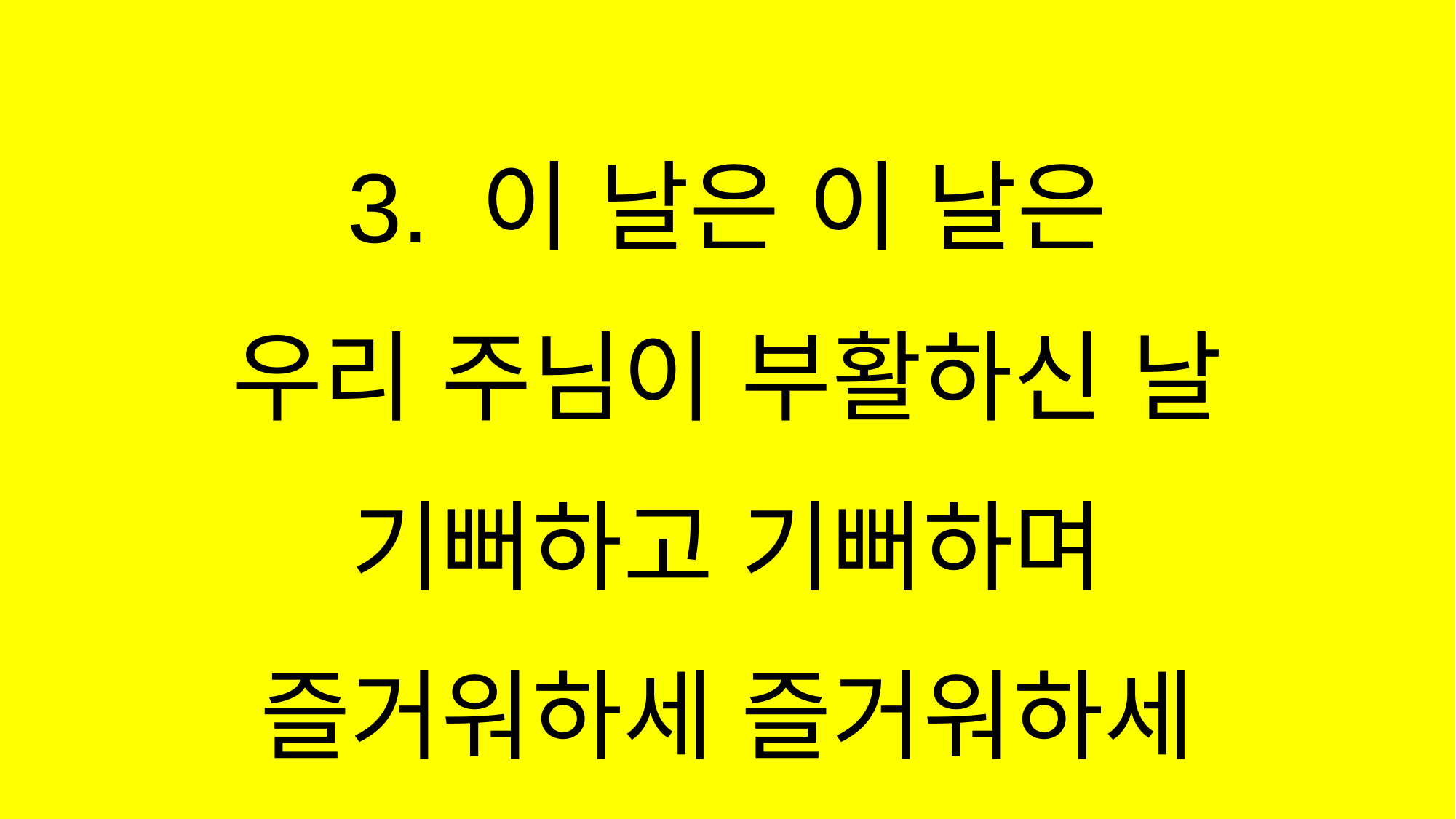

#
3. 이 날은 이 날은

우리 주님이 부활하신 날

기뻐하고 기뻐하며

즐거워하세 즐거워하세